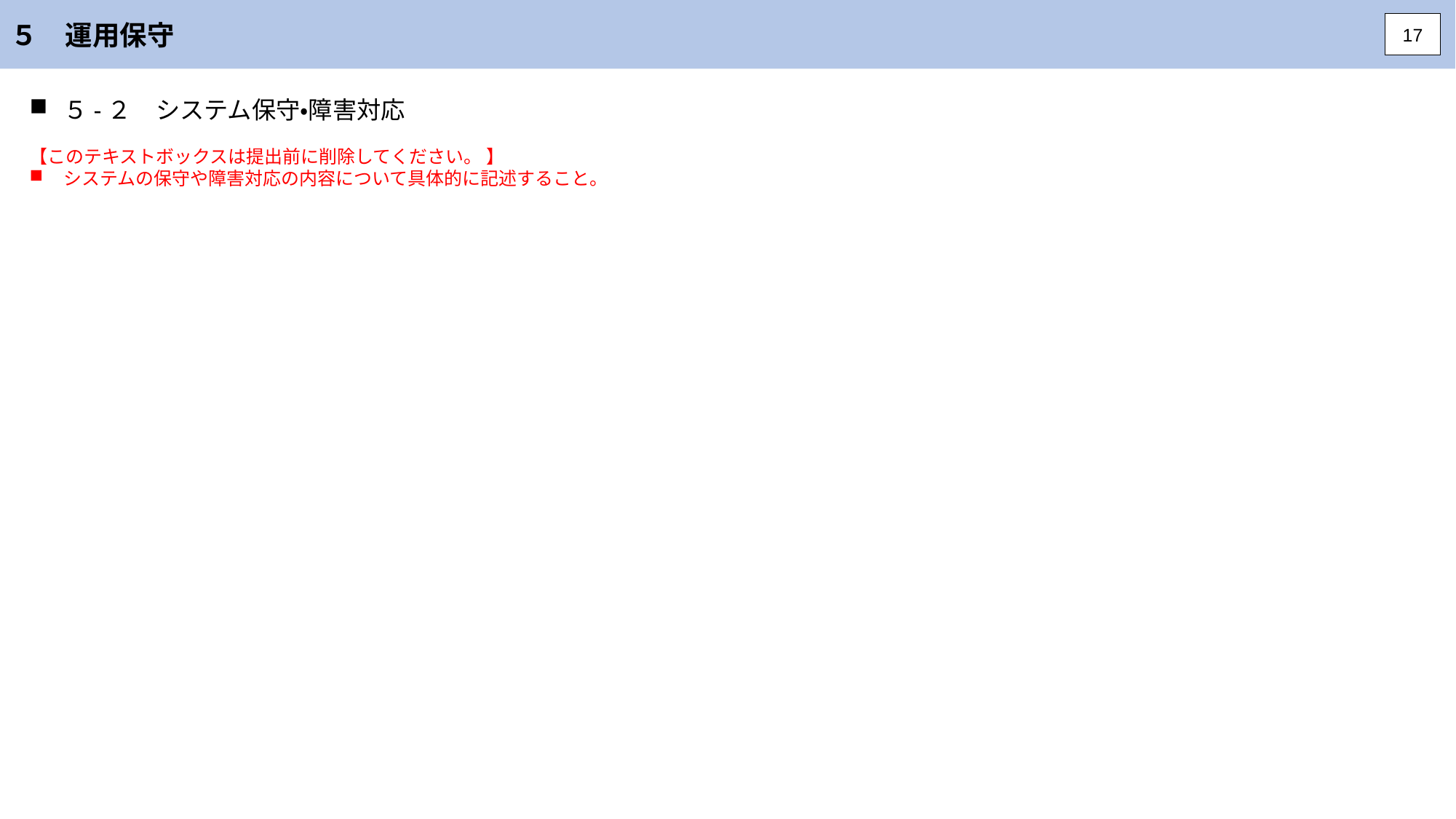

５　運用保守
17
５-２　システム保守・障害対応
【このテキストボックスは提出前に削除してください。 】
システムの保守や障害対応の内容について具体的に記述すること。